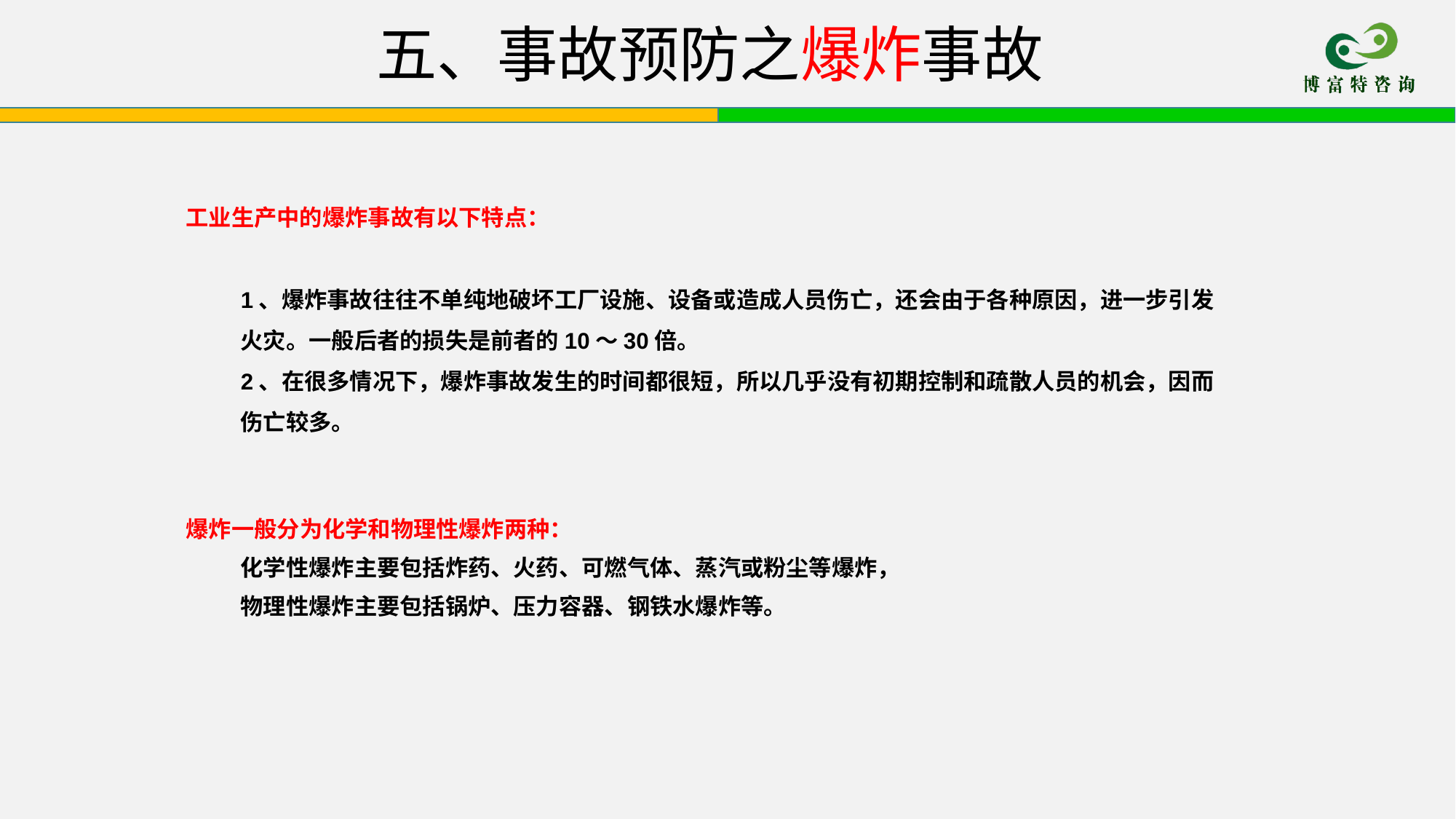

# 五、事故预防之爆炸事故
工业生产中的爆炸事故有以下特点：

1、爆炸事故往往不单纯地破坏工厂设施、设备或造成人员伤亡，还会由于各种原因，进一步引发火灾。一般后者的损失是前者的10～30倍。
2、在很多情况下，爆炸事故发生的时间都很短，所以几乎没有初期控制和疏散人员的机会，因而伤亡较多。
爆炸一般分为化学和物理性爆炸两种：
化学性爆炸主要包括炸药、火药、可燃气体、蒸汽或粉尘等爆炸，
物理性爆炸主要包括锅炉、压力容器、钢铁水爆炸等。
35